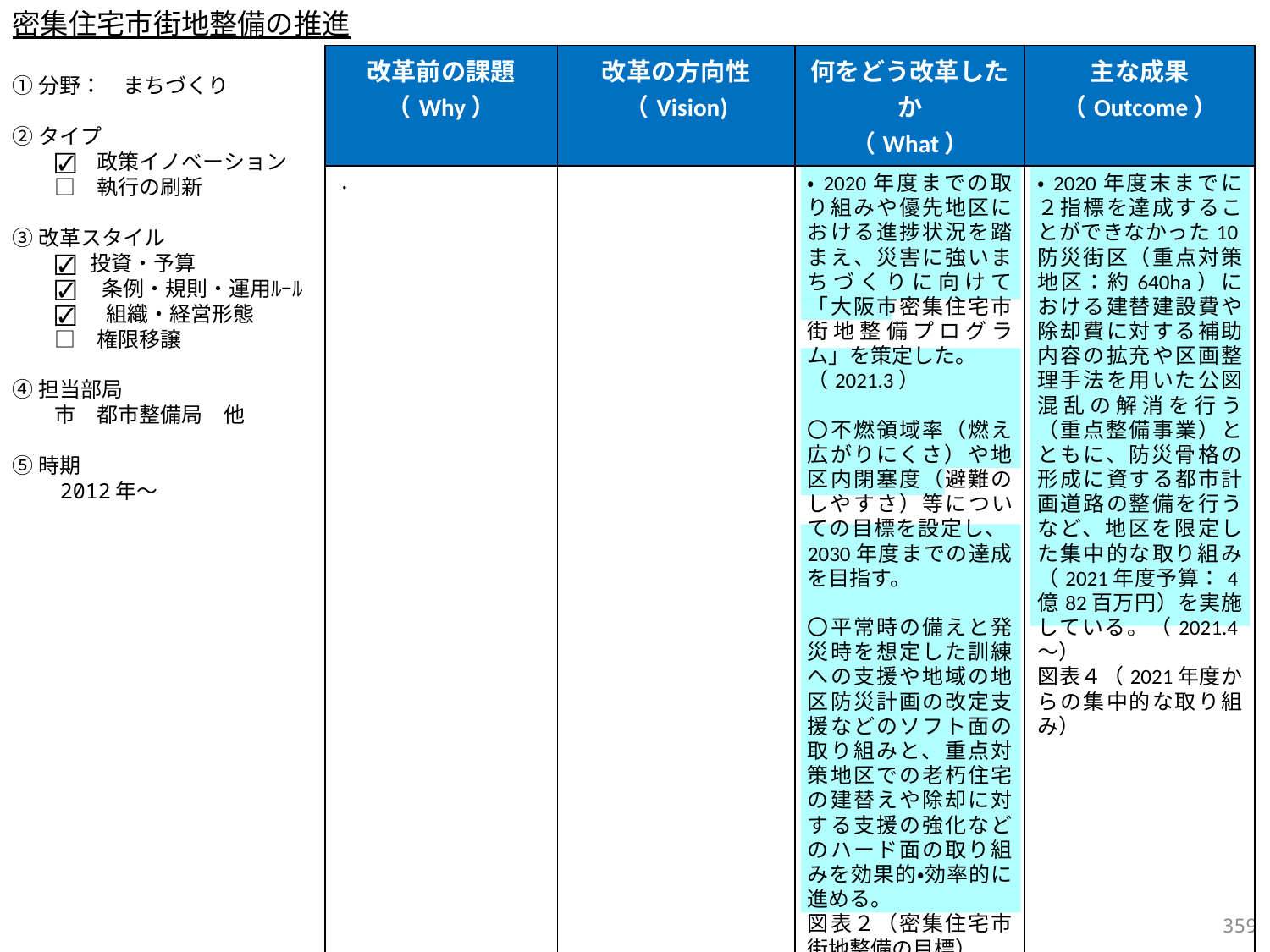

密集住宅市街地整備の推進
| 改革前の課題 （Why） | 改革の方向性 （Vision) | 何をどう改革したか （What） | 主な成果 （Outcome） |
| --- | --- | --- | --- |
| ・ |  | ・2020年度までの取り組みや優先地区における進捗状況を踏まえ、災害に強いまちづくりに向けて「大阪市密集住宅市街地整備プログラム」を策定した。 （2021.3） 〇不燃領域率（燃え広がりにくさ）や地区内閉塞度（避難のしやすさ）等についての目標を設定し、2030年度までの達成を目指す。 〇平常時の備えと発災時を想定した訓練への支援や地域の地区防災計画の改定支援などのソフト面の取り組みと、重点対策地区での老朽住宅の建替えや除却に対する支援の強化などのハード面の取り組みを効果的・効率的に進める。 図表２（密集住宅市街地整備の目標） 図表３（密集住宅市街地整備プログラムに基づく今後の取り組み ） | ・2020年度末までに２指標を達成することができなかった10防災街区（重点対策地区：約640ha）における建替建設費や除却費に対する補助内容の拡充や区画整理手法を用いた公図混乱の解消を行う（重点整備事業）とともに、防災骨格の形成に資する都市計画道路の整備を行うなど、地区を限定した集中的な取り組み（2021年度予算：4億82百万円）を実施している。（2021.4～） 図表４（2021年度からの集中的な取り組み） |
①分野：　まちづくり

②タイプ
　　☑　政策イノベーション
　　□　執行の刷新

③改革スタイル
　　☑   投資・予算
　　☑ 　条例・規則・運用ﾙｰﾙ
　　☑ 　 組織・経営形態
　　□　権限移譲

④担当部局
　　市　都市整備局　他

⑤時期
　　2012年～

359